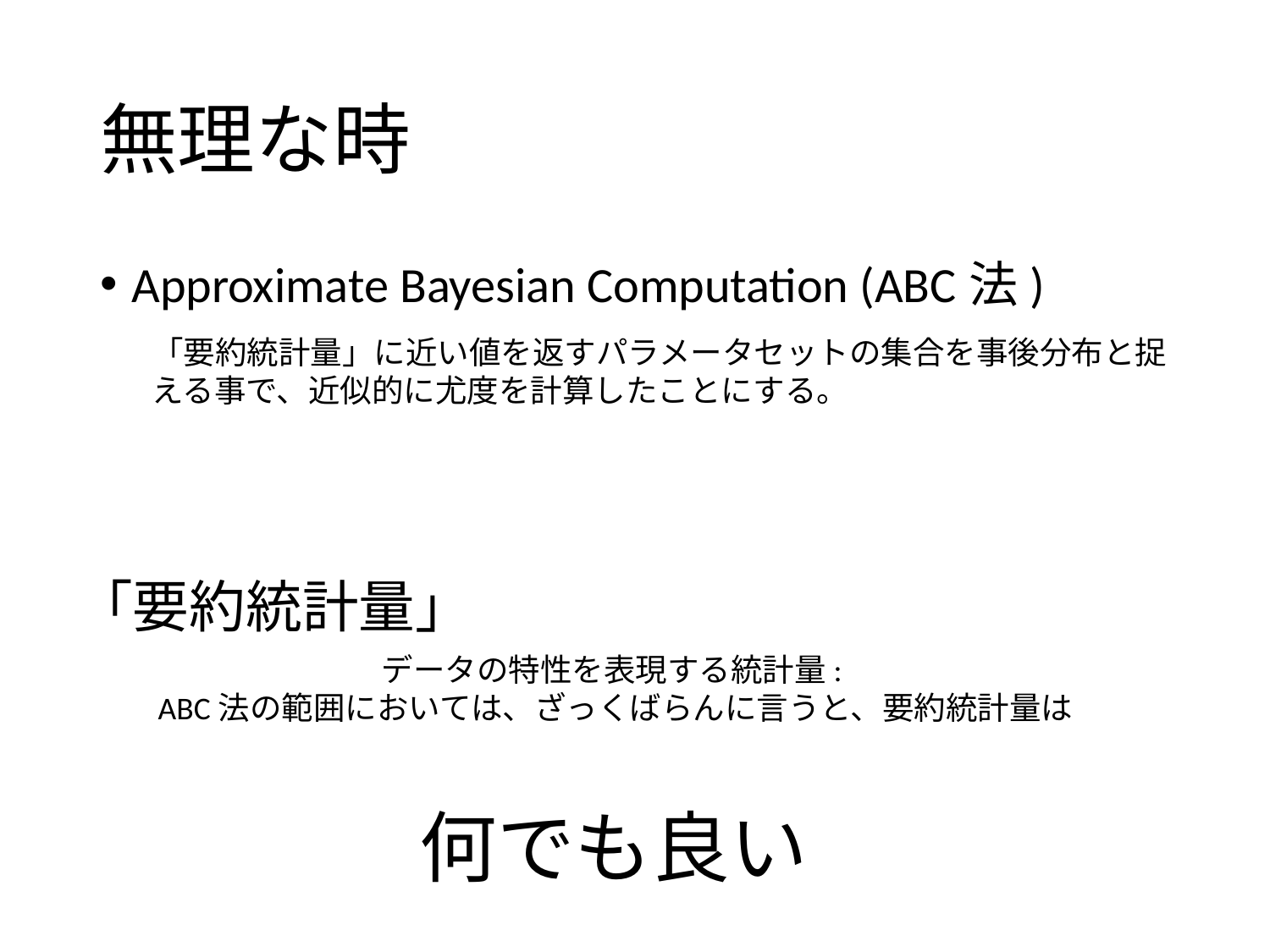

# 無理な時
Approximate Bayesian Computation (ABC法)
「要約統計量」に近い値を返すパラメータセットの集合を事後分布と捉える事で、近似的に尤度を計算したことにする。
「要約統計量」
データの特性を表現する統計量:
ABC法の範囲においては、ざっくばらんに言うと、要約統計量は
何でも良い